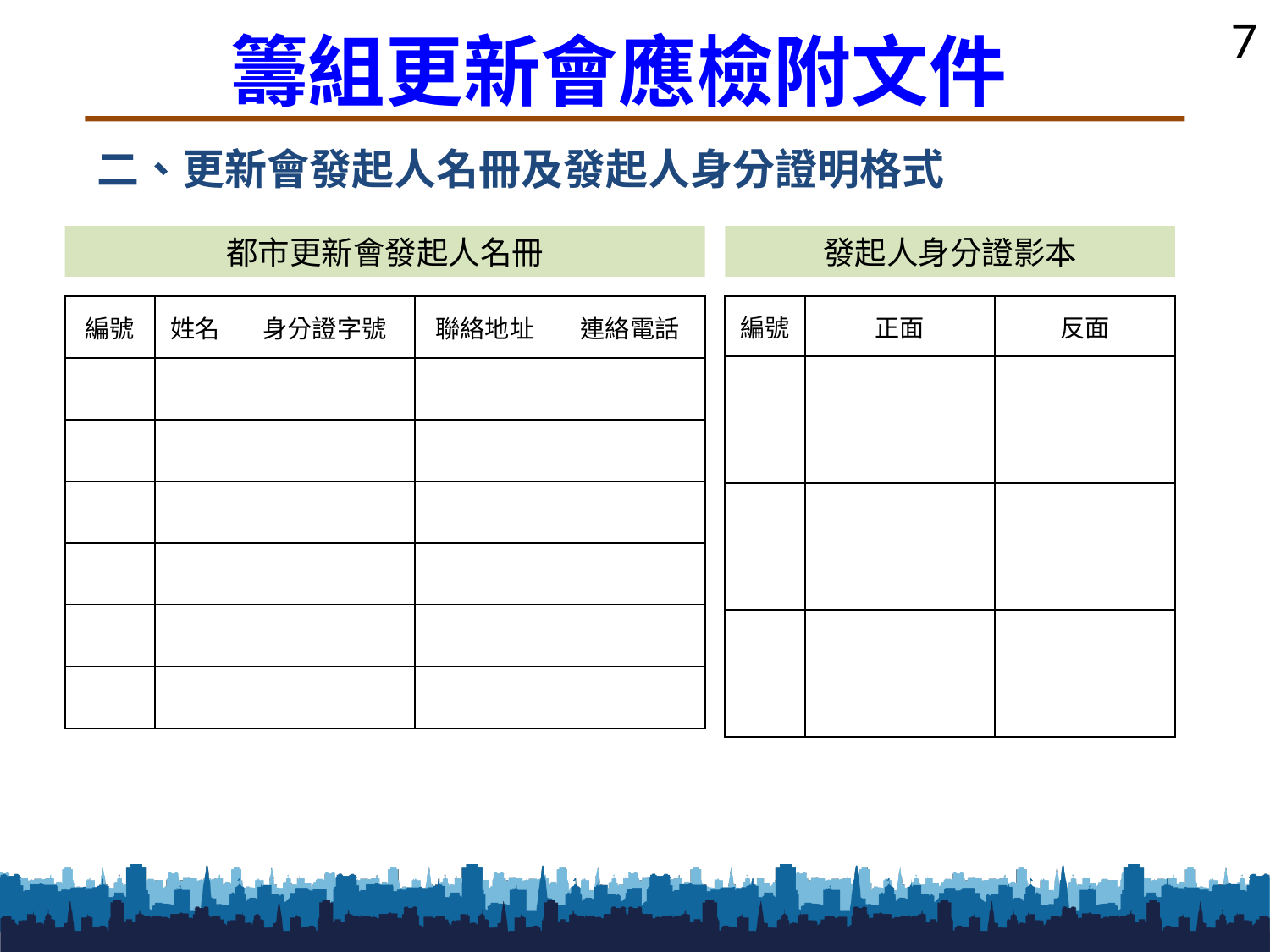

籌組更新會應檢附文件
二、更新會發起人名冊及發起人身分證明格式

都市更新會發起人名冊
發起人身分證影本
| 編號 | 姓名 | 身分證字號 | 聯絡地址 | 連絡電話 |
| --- | --- | --- | --- | --- |
|  |  |  |  |  |
|  |  |  |  |  |
|  |  |  |  |  |
|  |  |  |  |  |
|  |  |  |  |  |
|  |  |  |  |  |
| 編號 | 正面 | 反面 |
| --- | --- | --- |
|  |  |  |
|  |  |  |
|  |  |  |